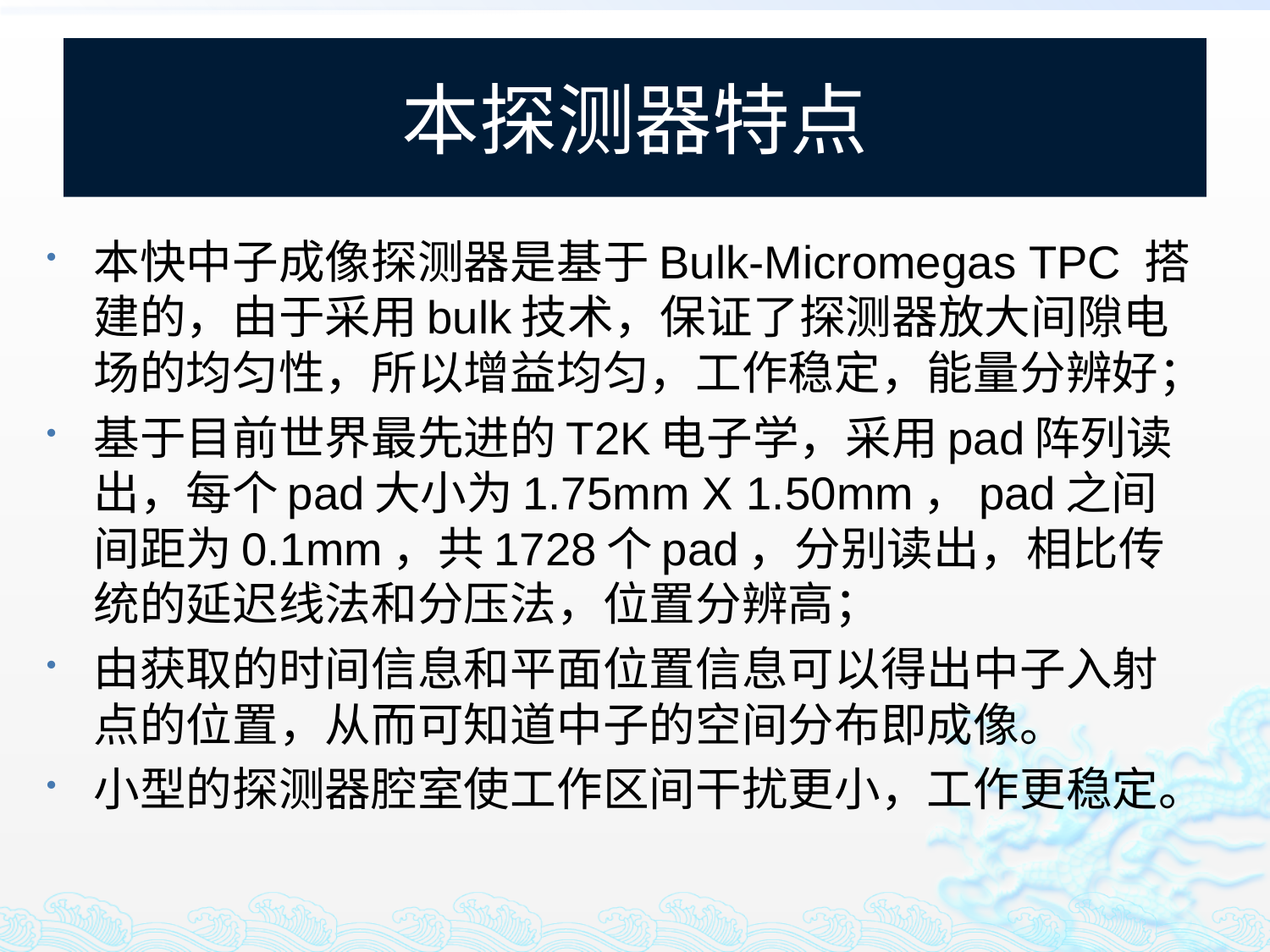

# 本探测器特点
本快中子成像探测器是基于Bulk-Micromegas TPC 搭建的，由于采用bulk技术，保证了探测器放大间隙电场的均匀性，所以增益均匀，工作稳定，能量分辨好；
基于目前世界最先进的T2K电子学，采用pad阵列读出，每个pad大小为1.75mm X 1.50mm，pad之间间距为0.1mm，共1728个pad，分别读出，相比传统的延迟线法和分压法，位置分辨高；
由获取的时间信息和平面位置信息可以得出中子入射点的位置，从而可知道中子的空间分布即成像。
小型的探测器腔室使工作区间干扰更小，工作更稳定。